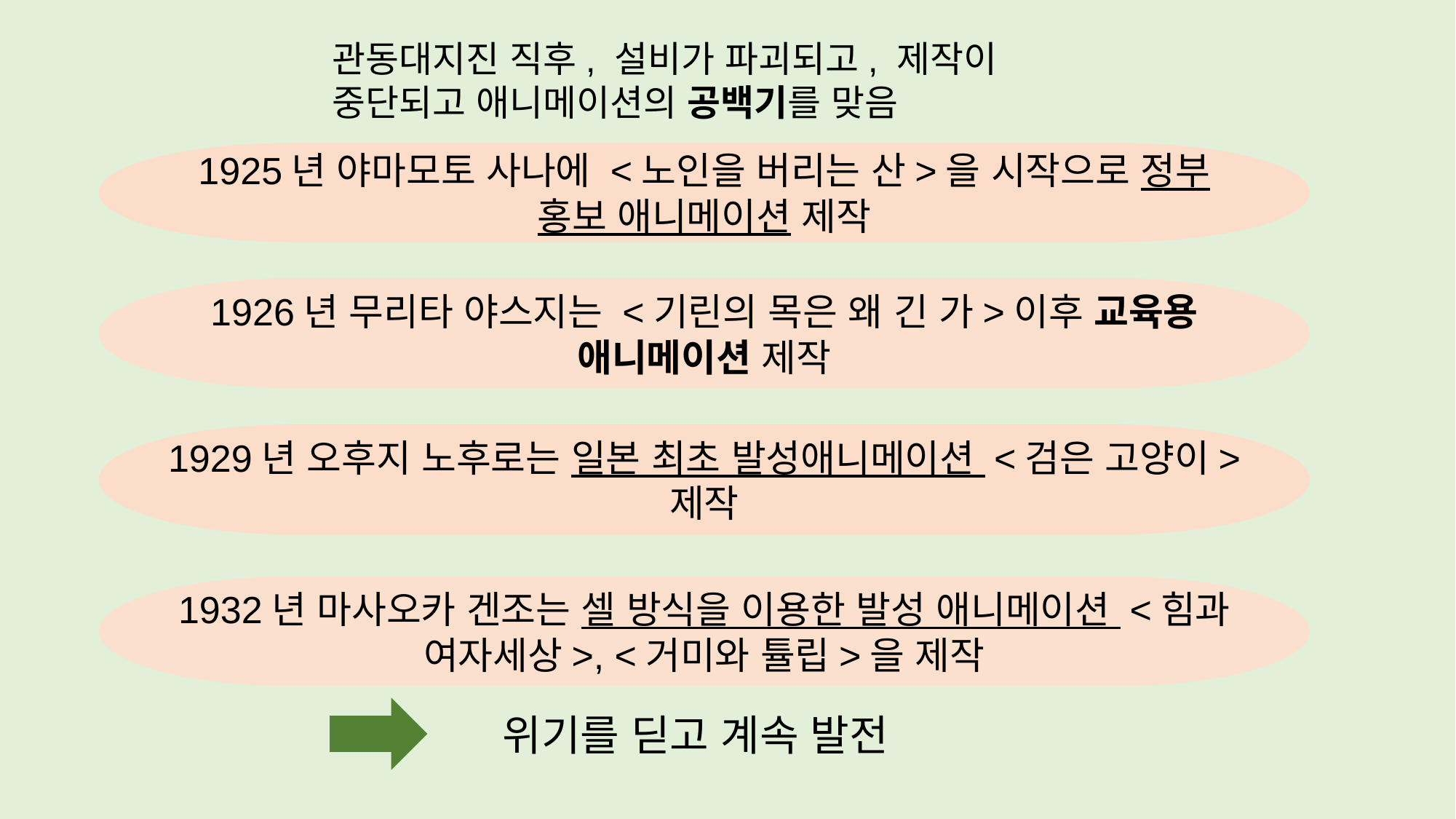

관동대지진 직후, 설비가 파괴되고, 제작이 중단되고 애니메이션의 공백기를 맞음
1925년 야마모토 사나에 <노인을 버리는 산>을 시작으로 정부 홍보 애니메이션 제작
1926년 무리타 야스지는 <기린의 목은 왜 긴 가>이후 교육용 애니메이션 제작
1929년 오후지 노후로는 일본 최초 발성애니메이션 <검은 고양이> 제작
1932년 마사오카 겐조는 셀 방식을 이용한 발성 애니메이션 <힘과 여자세상>, <거미와 튤립>을 제작

위기를 딛고 계속 발전